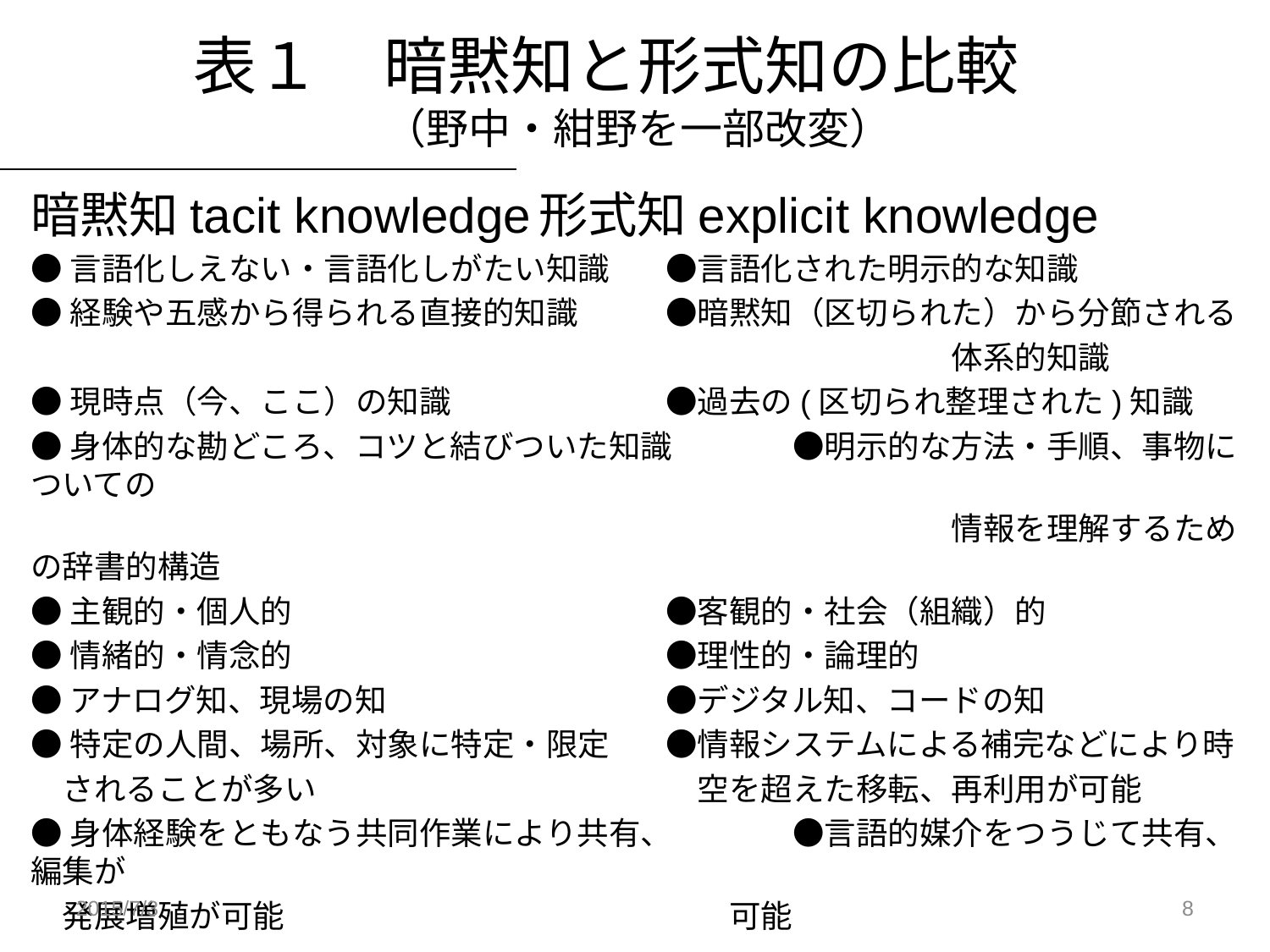

表１　暗黙知と形式知の比較　
（野中・紺野を一部改変）

暗黙知tacit knowledge	形式知explicit knowledge
●言語化しえない・言語化しがたい知識　	●言語化された明示的な知識
●経験や五感から得られる直接的知識　	●暗黙知（区切られた）から分節される
　　　　　　　　　　　　　　　　　　　　　　　　　　　　　体系的知識
●現時点（今、ここ）の知識		●過去の(区切られ整理された)知識
●身体的な勘どころ、コツと結びついた知識	●明示的な方法・手順、事物についての
　　　　　　　　　　　　　　　　　　　　　　　　　　　　　情報を理解するための辞書的構造
●主観的・個人的			●客観的・社会（組織）的
●情緒的・情念的			●理性的・論理的
●アナログ知、現場の知			●デジタル知、コードの知
●特定の人間、場所、対象に特定・限定　	●情報システムによる補完などにより時
　されることが多い			　空を超えた移転、再利用が可能
●身体経験をともなう共同作業により共有、	●言語的媒介をつうじて共有、編集が
　発展増殖が可能			　　可能
――――――――――――――――――――――――――――――――――――
野中郁次郎・紺野登 (2003) 『知識創造の方法論: ナレッジワーカーの作法』東洋経済新報社

2015/7/3
8